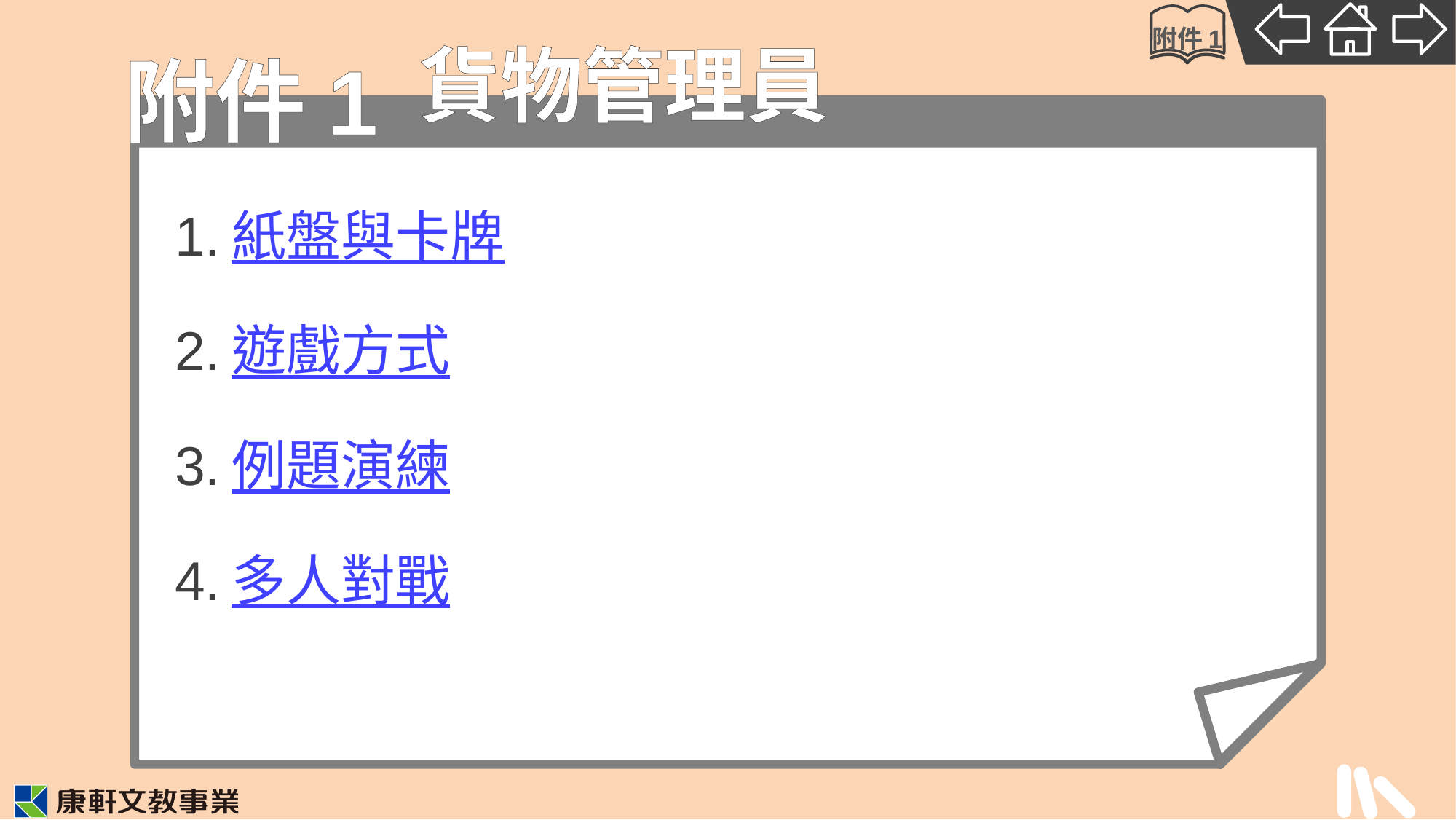

附件1
附件1
# 貨物管理員
紙盤與卡牌
遊戲方式
例題演練
多人對戰